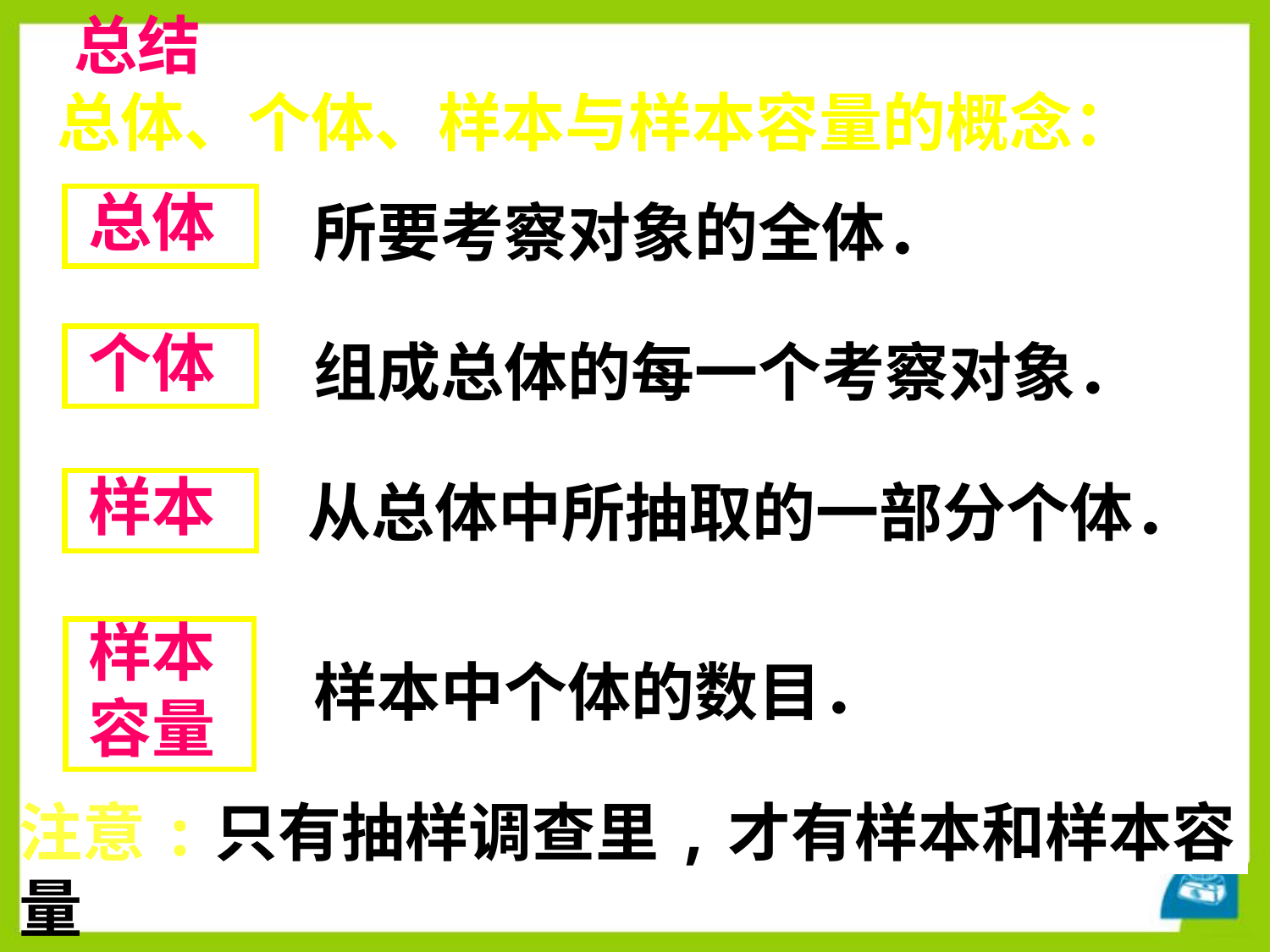

总结

总体、个体、样本与样本容量的概念：
总体

所要考察对象的全体．
个体

组成总体的每一个考察对象．
样本

从总体中所抽取的一部分个体．
样本容量

样本中个体的数目．
注意:只有抽样调查里,才有样本和样本容量